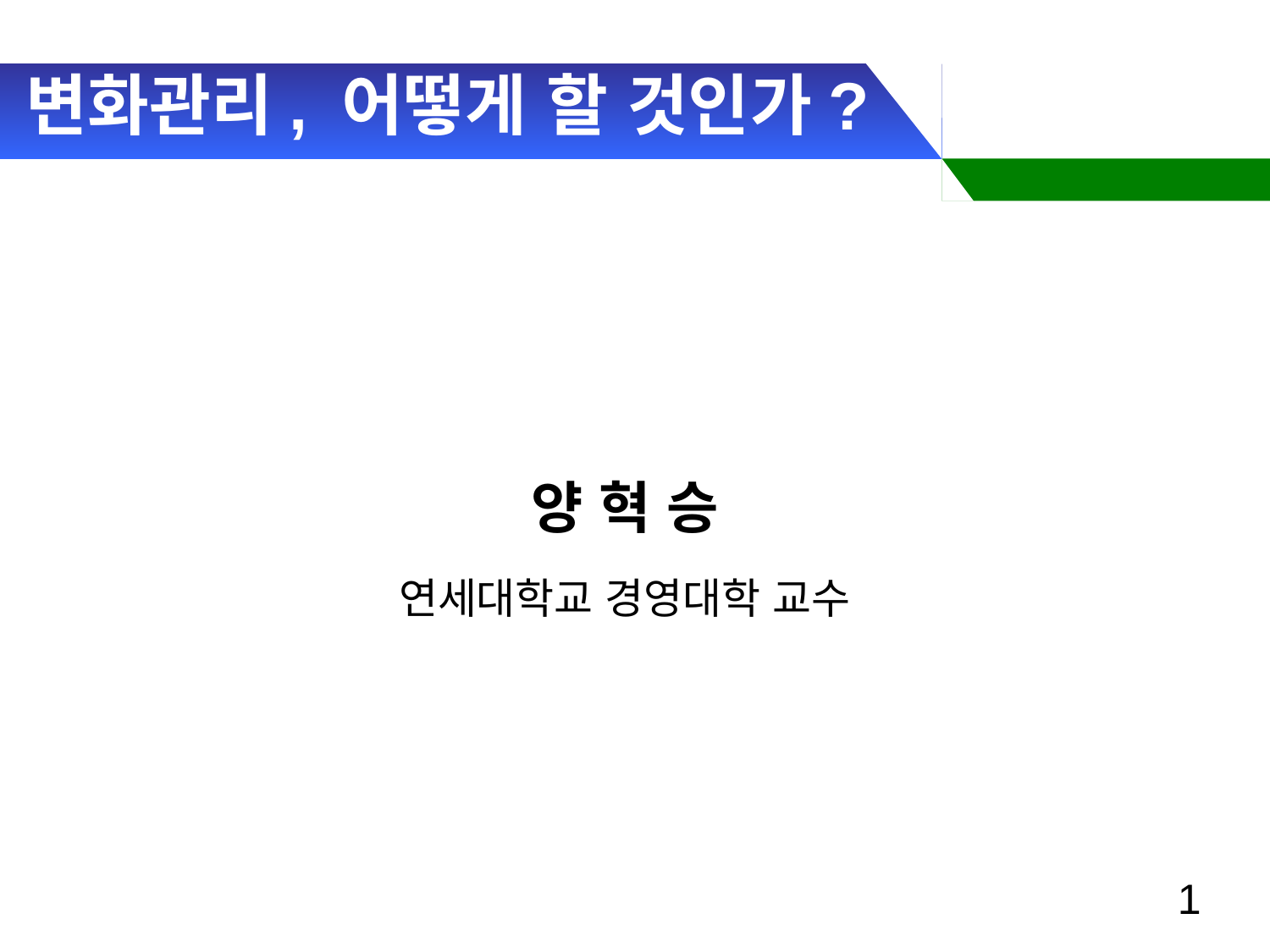

# 변화관리, 어떻게 할 것인가?
양 혁 승
연세대학교 경영대학 교수
1